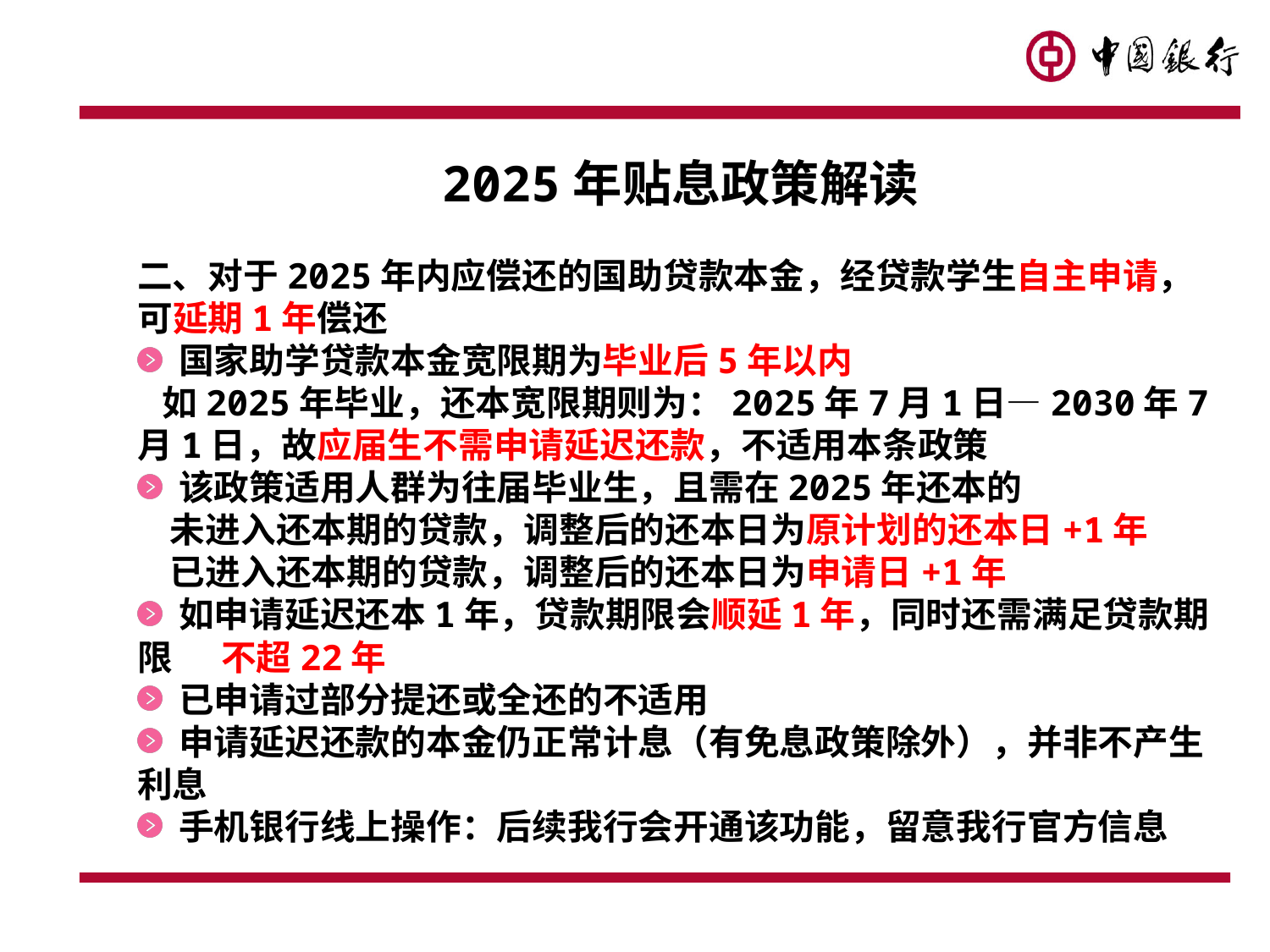

#
2025年贴息政策解读

二、对于2025年内应偿还的国助贷款本金，经贷款学生自主申请，可延期1年偿还
 国家助学贷款本金宽限期为毕业后5年以内
  如2025年毕业，还本宽限期则为：2025年7月1日—2030年7月1日，故应届生不需申请延迟还款，不适用本条政策
 该政策适用人群为往届毕业生，且需在2025年还本的
   未进入还本期的贷款，调整后的还本日为原计划的还本日+1年
   已进入还本期的贷款，调整后的还本日为申请日+1年
 如申请延迟还本1年，贷款期限会顺延1年，同时还需满足贷款期限      不超22年
 已申请过部分提还或全还的不适用
 申请延迟还款的本金仍正常计息（有免息政策除外），并非不产生利息
 手机银行线上操作：后续我行会开通该功能，留意我行官方信息